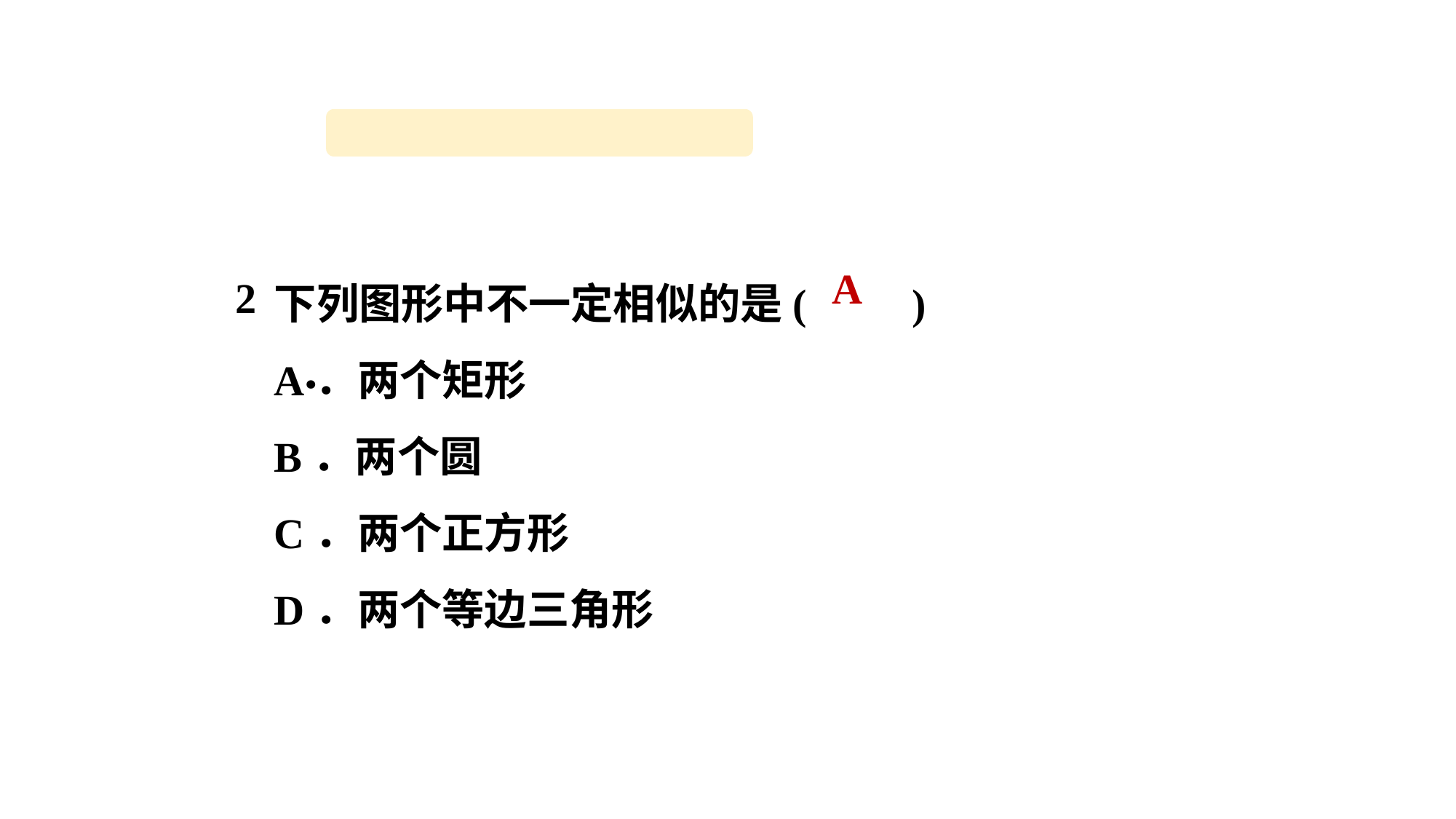

2．
下列图形中不一定相似的是(　　)
A．两个矩形
B．两个圆
C．两个正方形
D．两个等边三角形
A